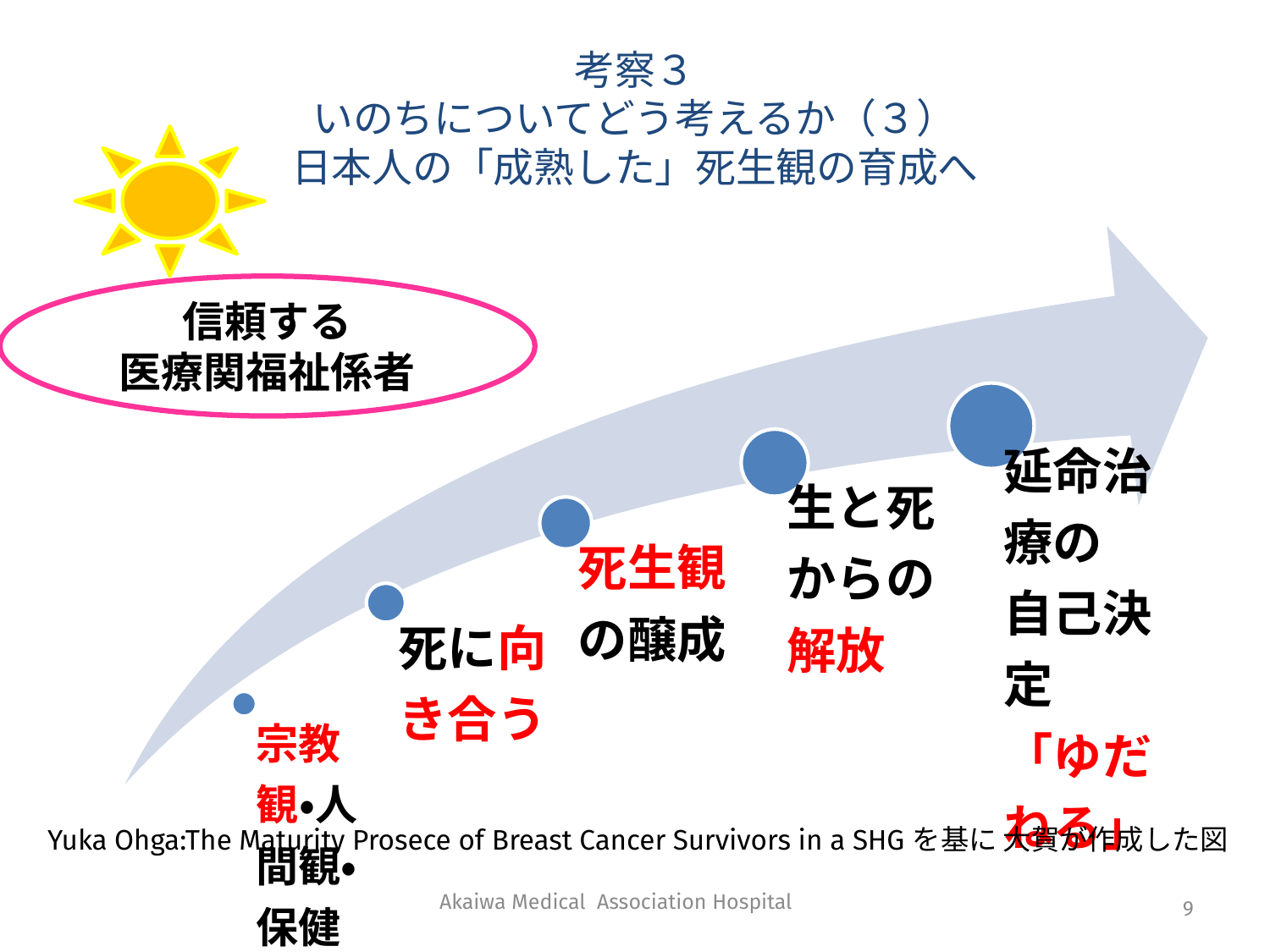

# 考察３ いのちについてどう考えるか（３） 日本人の「成熟した」死生観の育成へ

信頼する
医療関福祉係者
Yuka Ohga:The Maturity Prosece of Breast Cancer Survivors in a SHGを基に 大賀が作成した図
Akaiwa Medical  Association Hospital
9